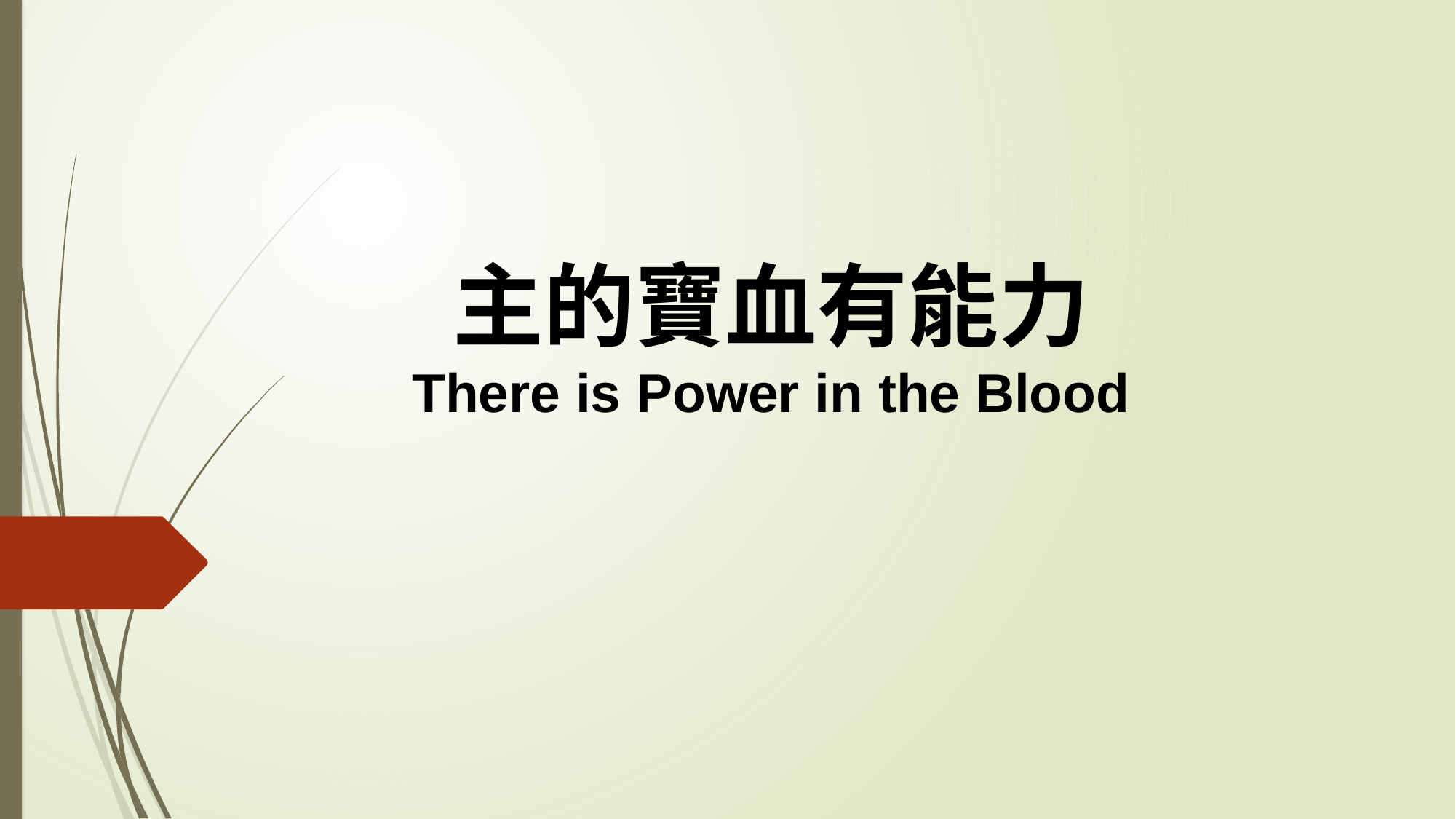

# 主的寶血有能力 There is Power in the Blood